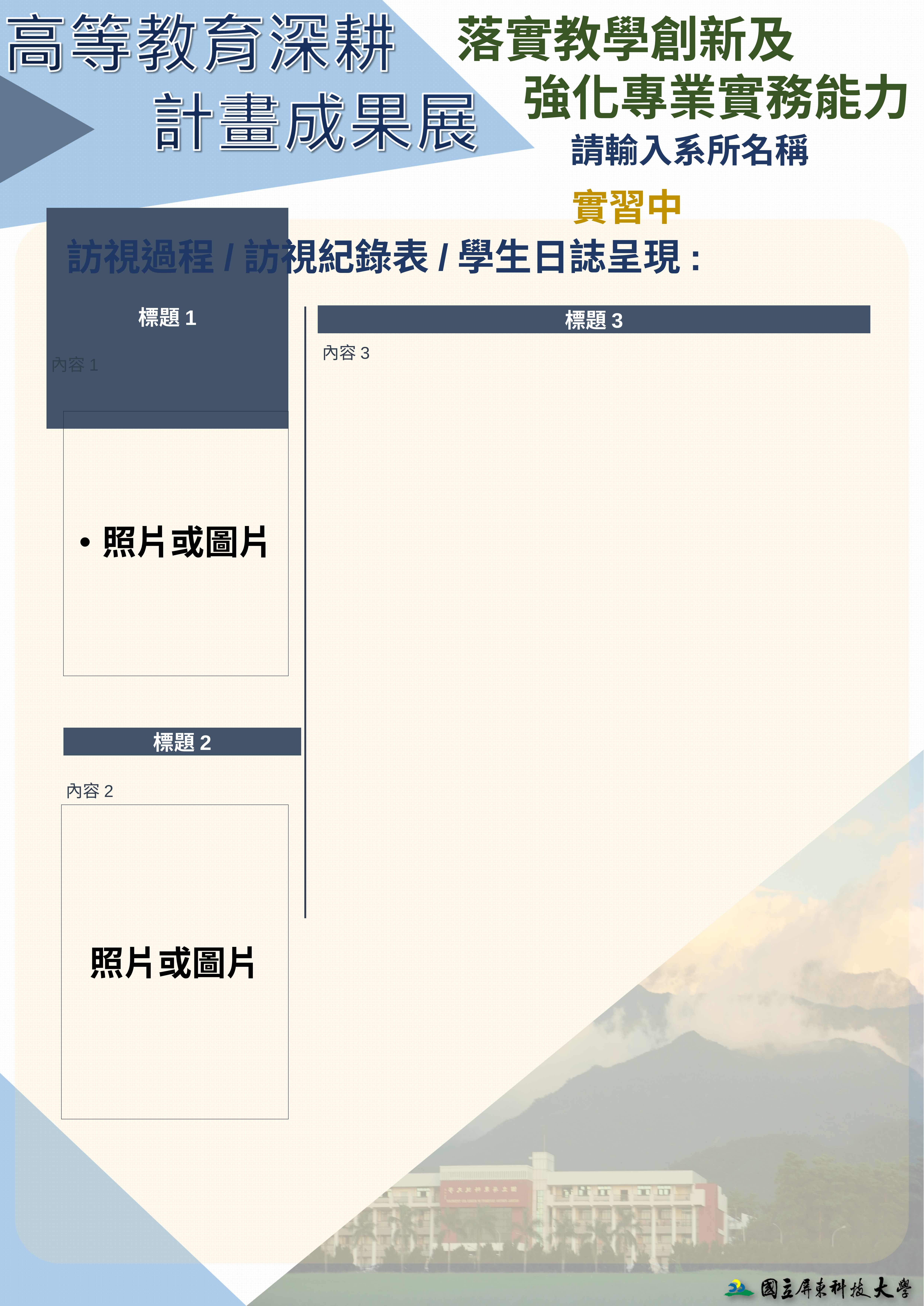

落實教學創新及
     強化專業實務能力
請輸入系所名稱
實習中
訪視過程/訪視紀錄表/學生日誌呈現:
# 標題1
標題3
內容3
內容1
照片或圖片
標題2
內容2
照片或圖片